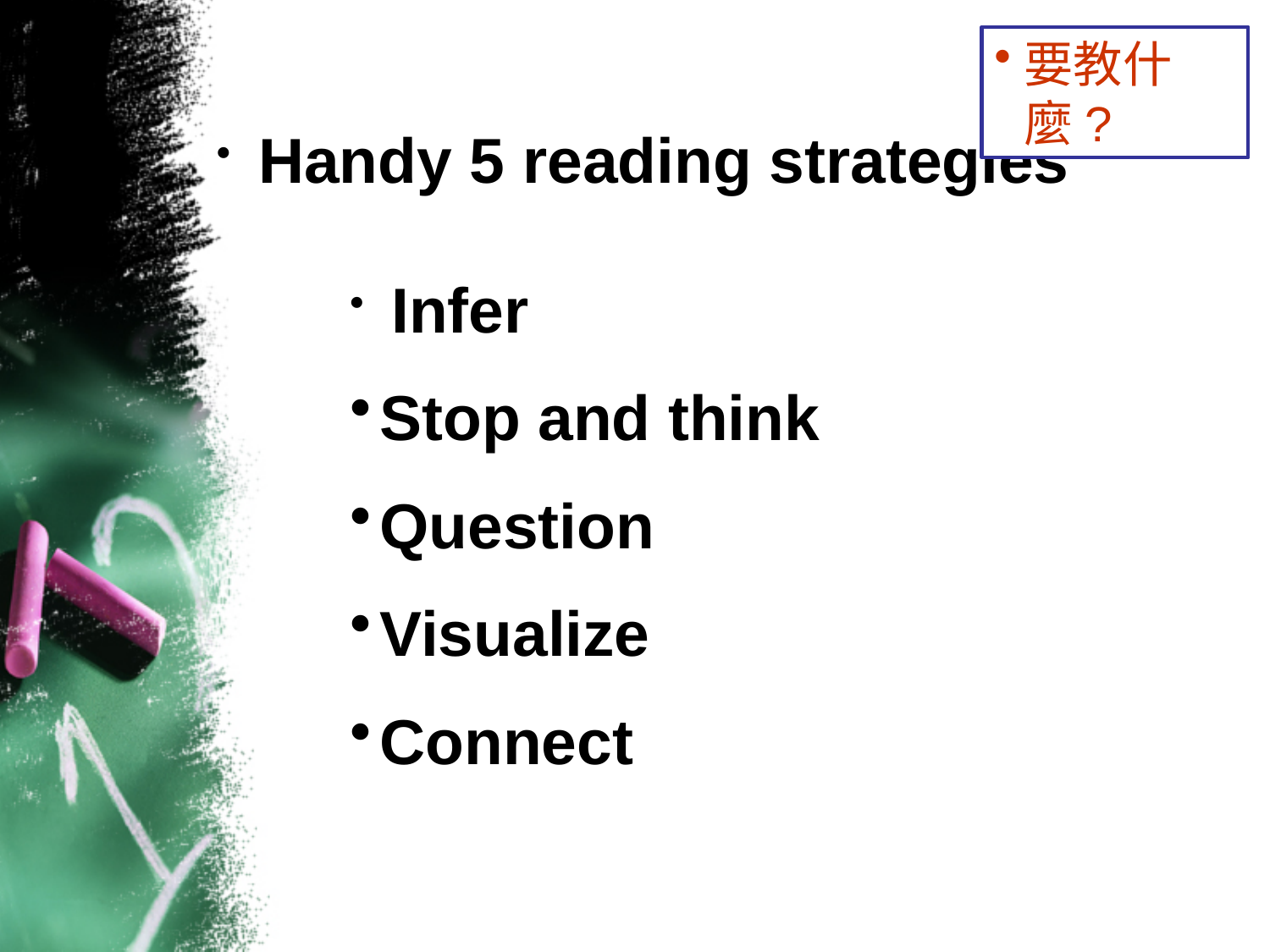

要教什麼?
 Handy 5 reading strategies
 Infer
Stop and think
Question
Visualize
Connect
#